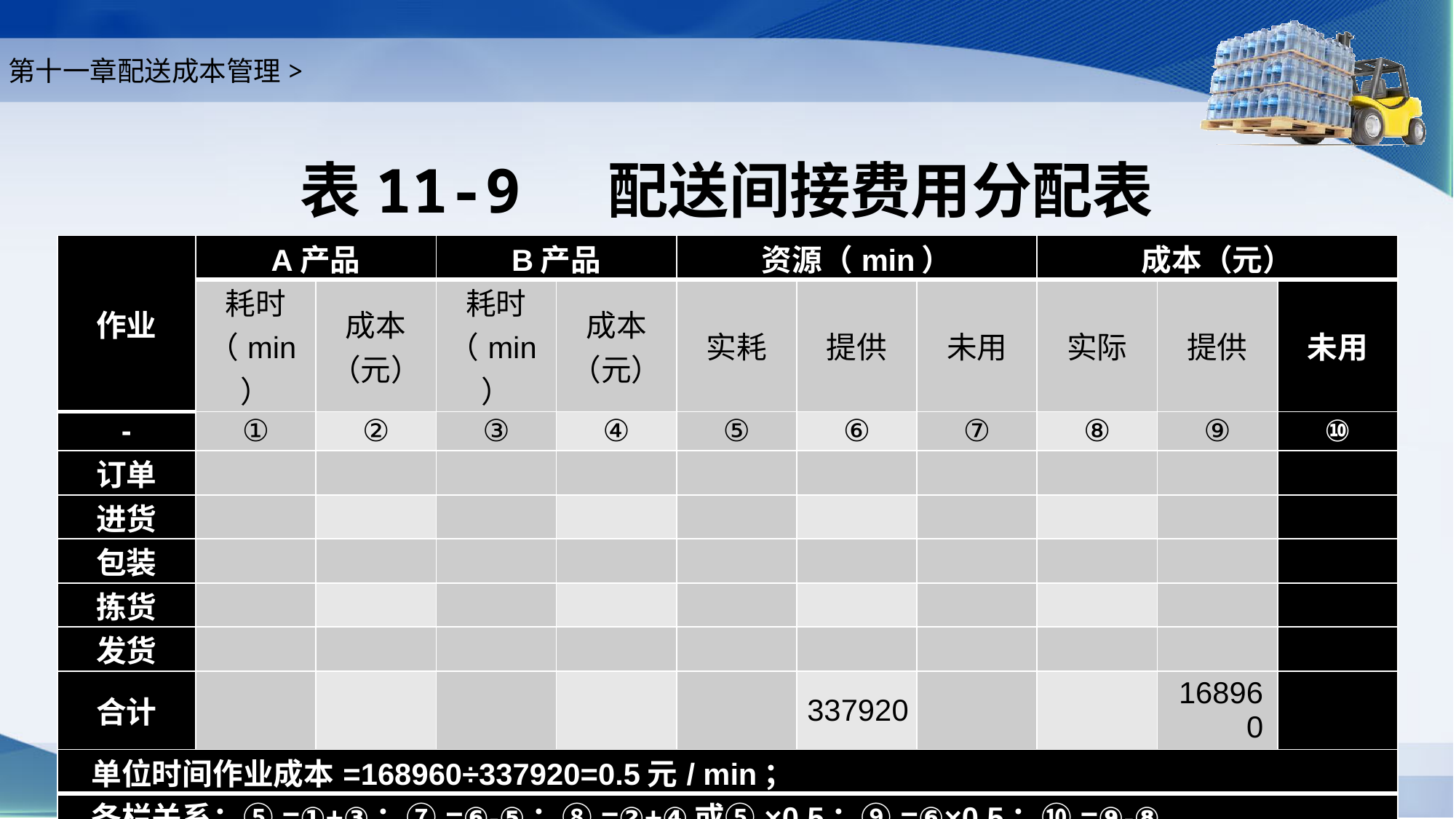

第十一章配送成本管理>
# 表11-9  配送间接费用分配表
| 作业 | A产品 |  | B产品 |  | 资源（min） |  |  | 成本（元） |  |  |
| --- | --- | --- | --- | --- | --- | --- | --- | --- | --- | --- |
|  | 耗时 （min） | 成本 （元） | 耗时 （min） | 成本 （元） | 实耗 | 提供 | 未用 | 实际 | 提供 | 未用 |
| - | ① | ② | ③ | ④ | ⑤ | ⑥ | ⑦ | ⑧ | ⑨ | ⑩ |
| 订单 |  |  |  |  |  |  |  |  |  |  |
| 进货 |  |  |  |  |  |  |  |  |  |  |
| 包装 |  |  |  |  |  |  |  |  |  |  |
| 拣货 |  |  |  |  |  |  |  |  |  |  |
| 发货 |  |  |  |  |  |  |  |  |  |  |
| 合计 |  |  |  |  |  | 337920 |  |  | 168960 |  |
| 单位时间作业成本=168960÷337920=0.5元/ min； |  |  |  |  |  |  |  |  |  |  |
| 各栏关系：⑤=①+③；⑦=⑥-⑤；⑧=②+④或⑤×0.5；⑨=⑥×0.5；⑩=⑨-⑧ |  |  |  |  |  |  |  |  |  |  |